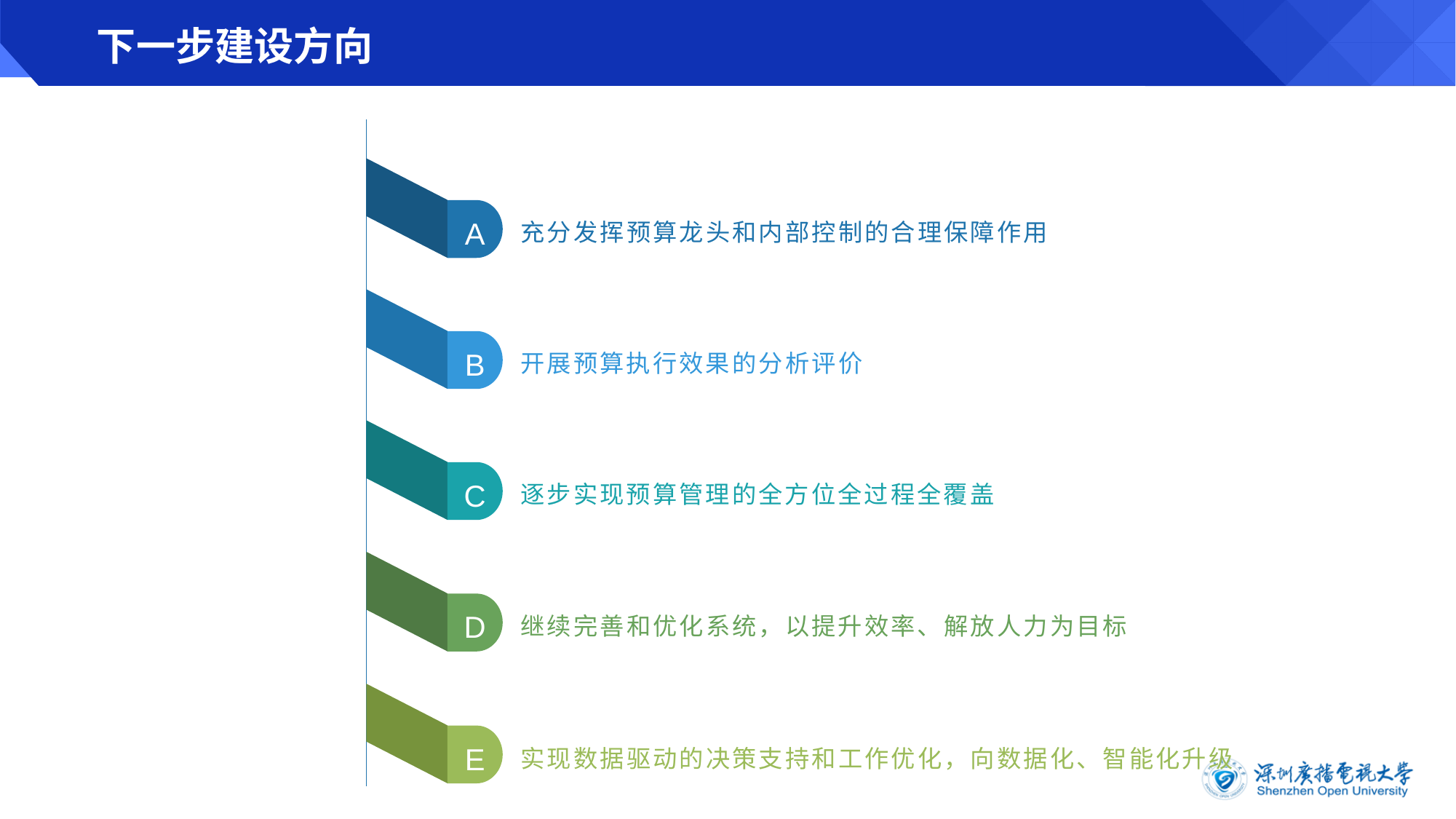

# 下一步建设方向

充分发挥预算龙头和内部控制的合理保障作用
A

开展预算执行效果的分析评价
B

逐步实现预算管理的全方位全过程全覆盖
C

继续完善和优化系统，以提升效率、解放人力为目标
D

实现数据驱动的决策支持和工作优化，向数据化、智能化升级
E